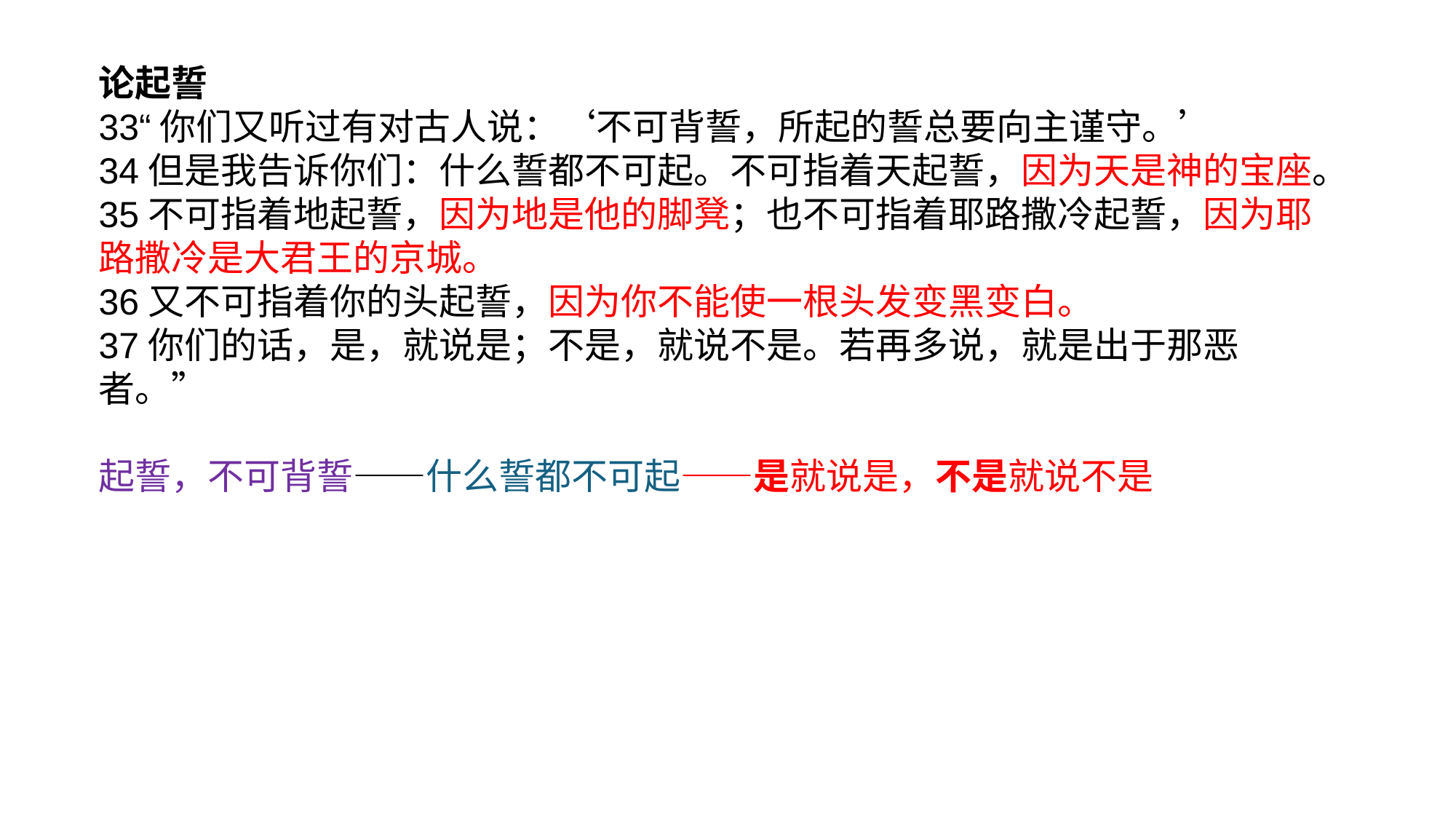

论起誓
33“你们又听过有对古人说：‘不可背誓，所起的誓总要向主谨守。’
34但是我告诉你们：什么誓都不可起。不可指着天起誓，因为天是神的宝座。35不可指着地起誓，因为地是他的脚凳；也不可指着耶路撒冷起誓，因为耶路撒冷是大君王的京城。
36又不可指着你的头起誓，因为你不能使一根头发变黑变白。
37你们的话，是，就说是；不是，就说不是。若再多说，就是出于那恶者。”

起誓，不可背誓——什么誓都不可起——是就说是，不是就说不是